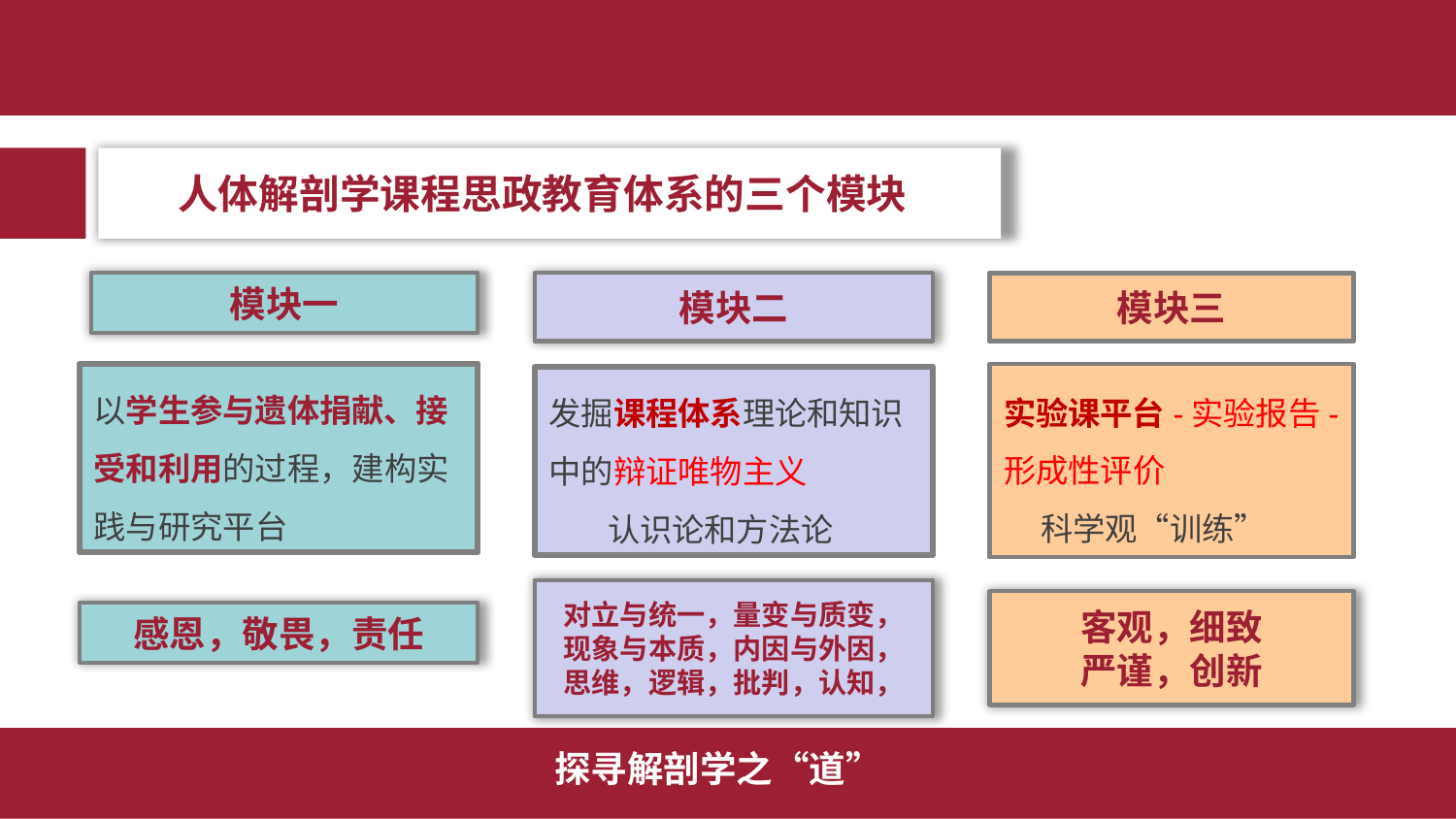

人体解剖学课程思政教育体系的三个模块

模块一
模块二
模块三
以学生参与遗体捐献、接受和利用的过程，建构实践与研究平台
实验课平台-实验报告-形成性评价
    科学观“训练”
发掘课程体系理论和知识中的辩证唯物主义
       认识论和方法论
对立与统一，量变与质变，
现象与本质，内因与外因，
思维，逻辑，批判，认知，
客观，细致
严谨，创新
感恩，敬畏，责任

 探寻解剖学之“道”